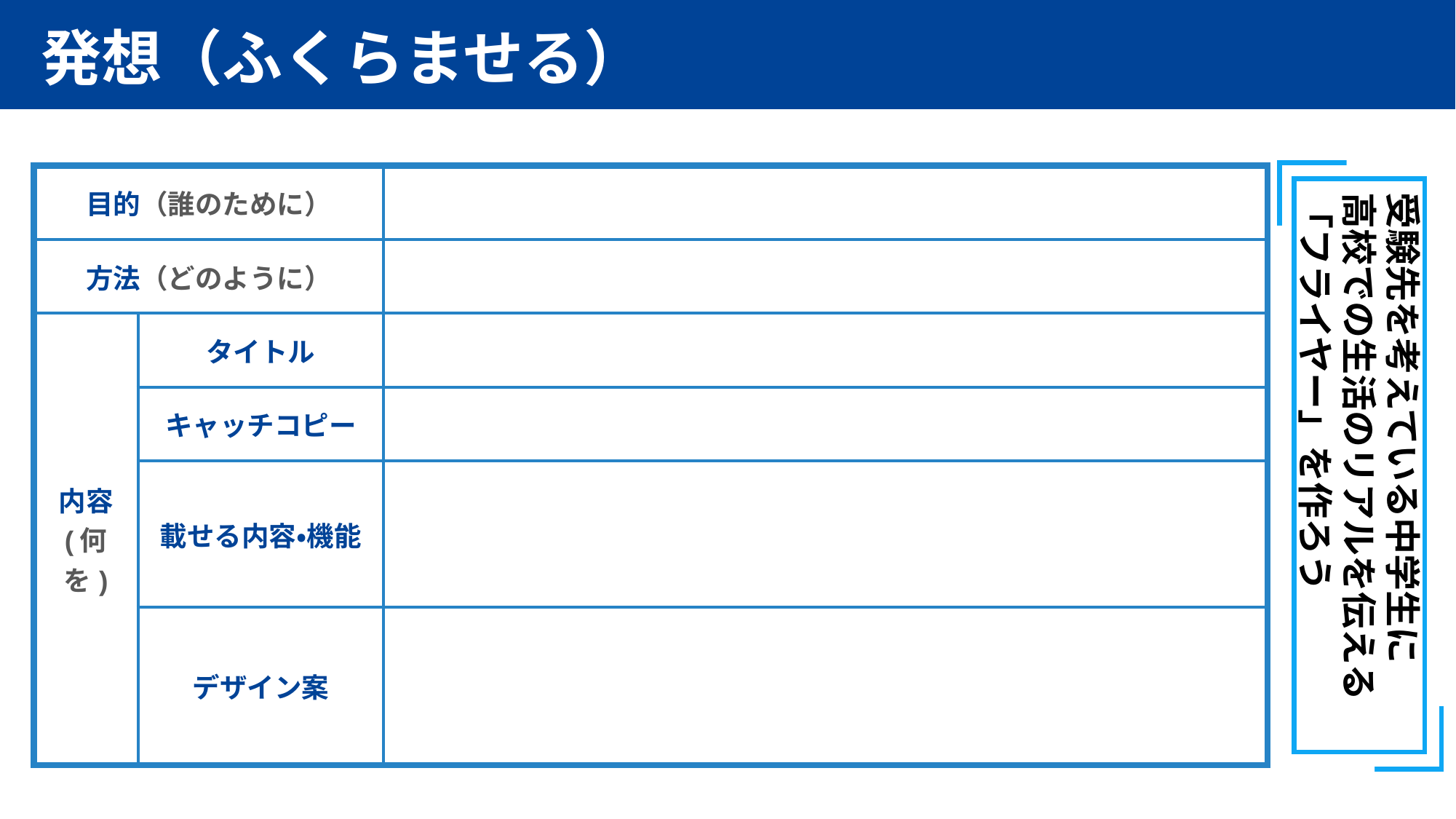

発想（ふくらませる）

受験先を考えている中学生に
高校での生活のリアルを伝える
「フライヤー」を作ろう

| 目的（誰のために） |  |  |
| --- | --- | --- |
| 方法（どのように） |  |  |
| 内容 (何を) | タイトル |  |
|  | キャッチコピー |  |
|  | 載せる内容・機能 |  |
|  | デザイン案 |  |